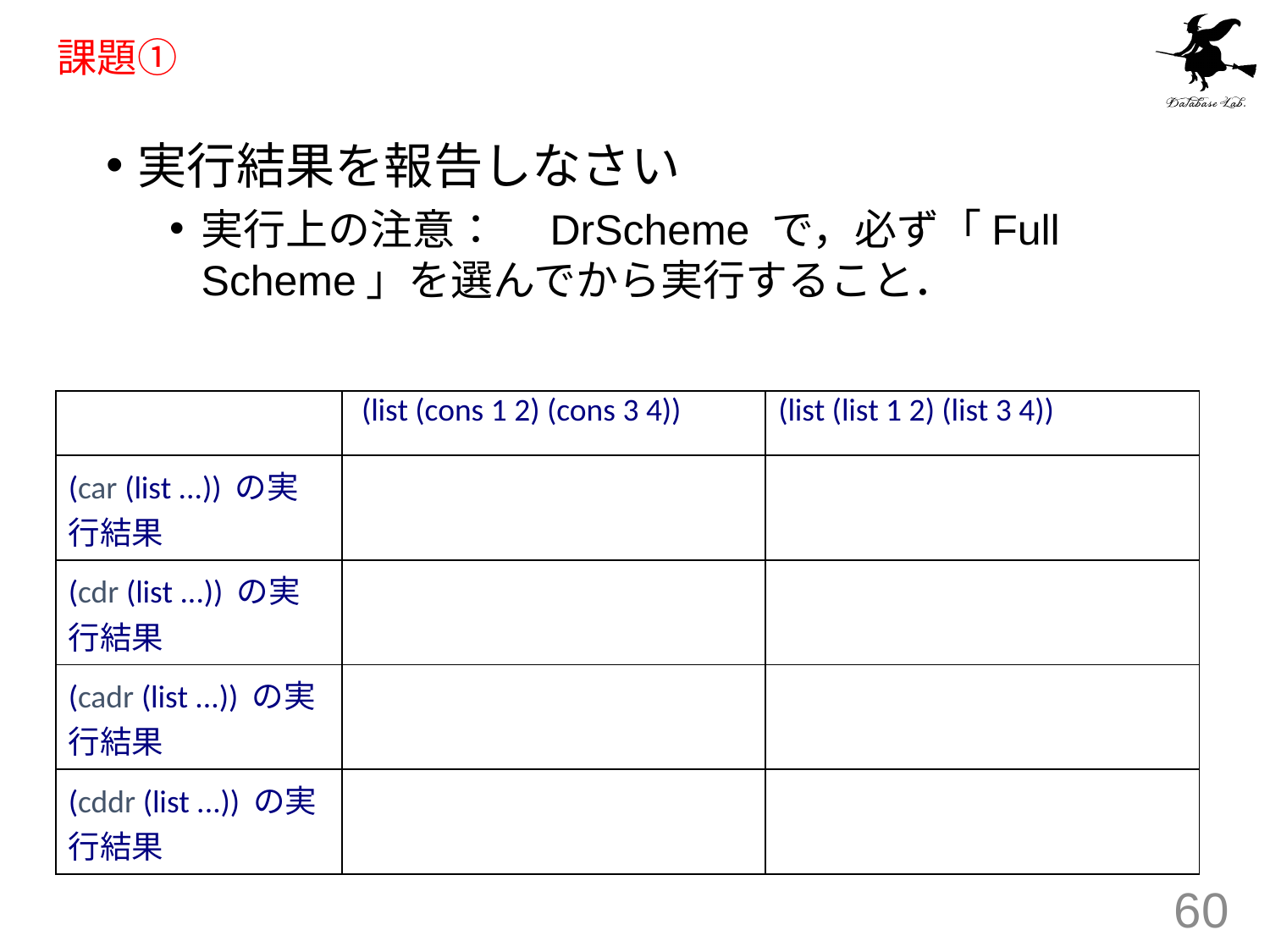

# 課題①
実行結果を報告しなさい
実行上の注意：　DrScheme で，必ず「Full Scheme」を選んでから実行すること．
|  | (list (cons 1 2) (cons 3 4)) | (list (list 1 2) (list 3 4)) |
| --- | --- | --- |
| (car (list ...)) の実行結果 |  |  |
| (cdr (list ...)) の実行結果 |  |  |
| (cadr (list ...)) の実行結果 |  |  |
| (cddr (list ...)) の実行結果 |  |  |
60